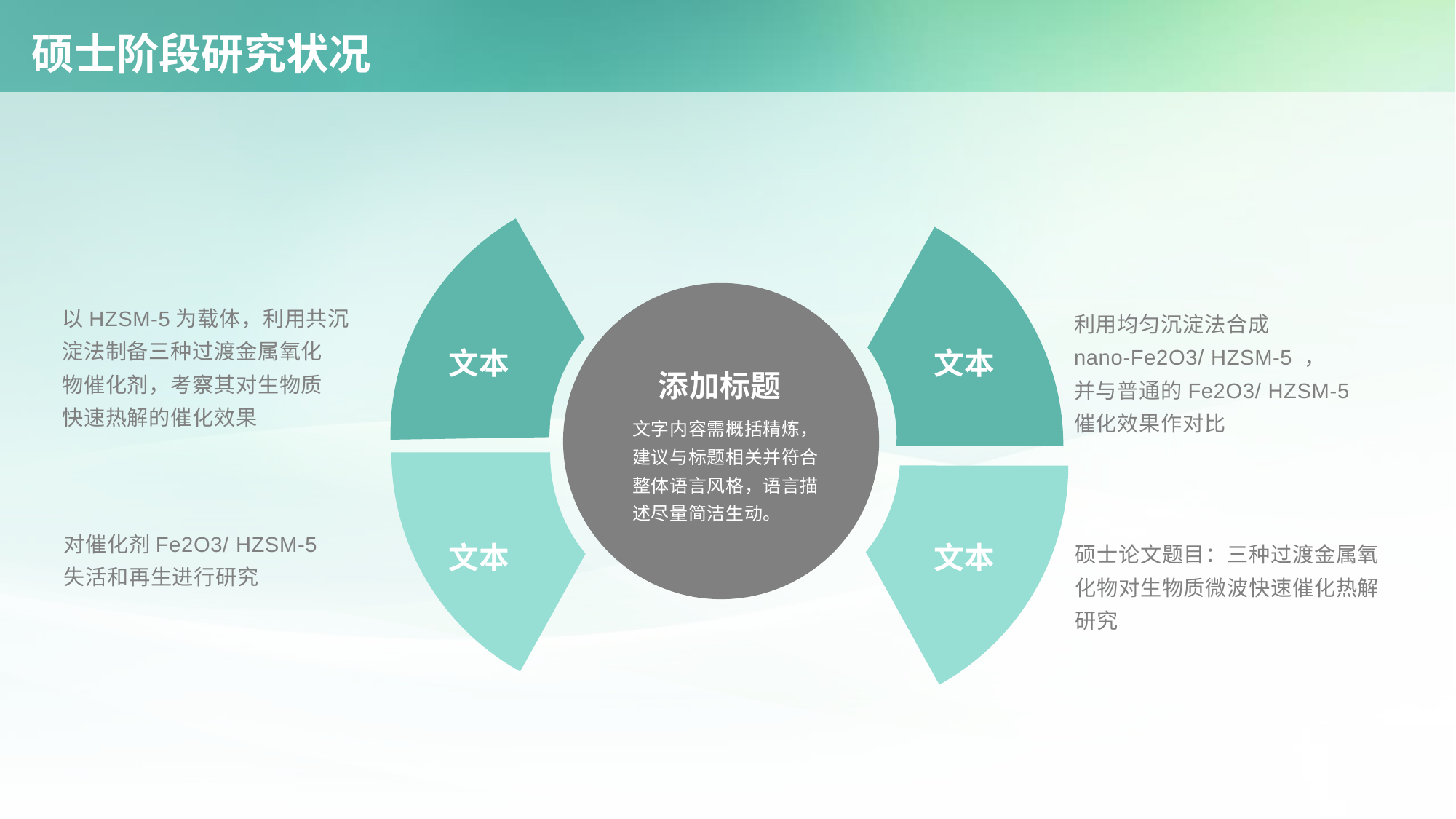

# 硕士阶段研究状况

以HZSM-5为载体，利用共沉
淀法制备三种过渡金属氧化
物催化剂，考察其对生物质
快速热解的催化效果
利用均匀沉淀法合成
nano-Fe2O3/ HZSM-5 ，
并与普通的Fe2O3/ HZSM-5
催化效果作对比
文本
文本
添加标题
文字内容需概括精炼，建议与标题相关并符合整体语言风格，语言描述尽量简洁生动。

对催化剂Fe2O3/ HZSM-5
失活和再生进行研究
硕士论文题目：三种过渡金属氧化物对生物质微波快速催化热解研究
文本
文本